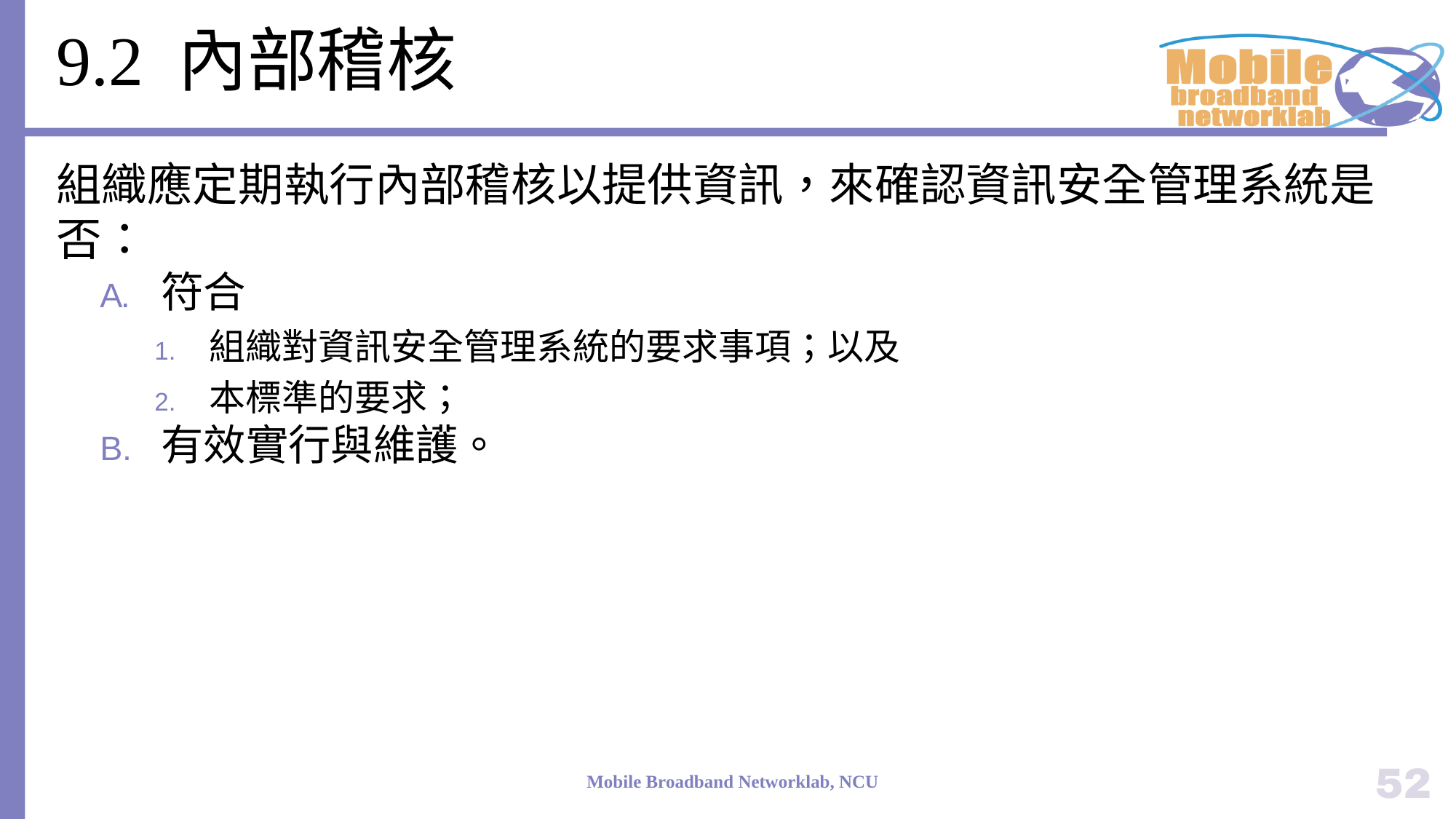

# 9.2 內部稽核
組織應定期執行內部稽核以提供資訊，來確認資訊安全管理系統是否：
符合
組織對資訊安全管理系統的要求事項；以及
本標準的要求；
有效實行與維護。

52